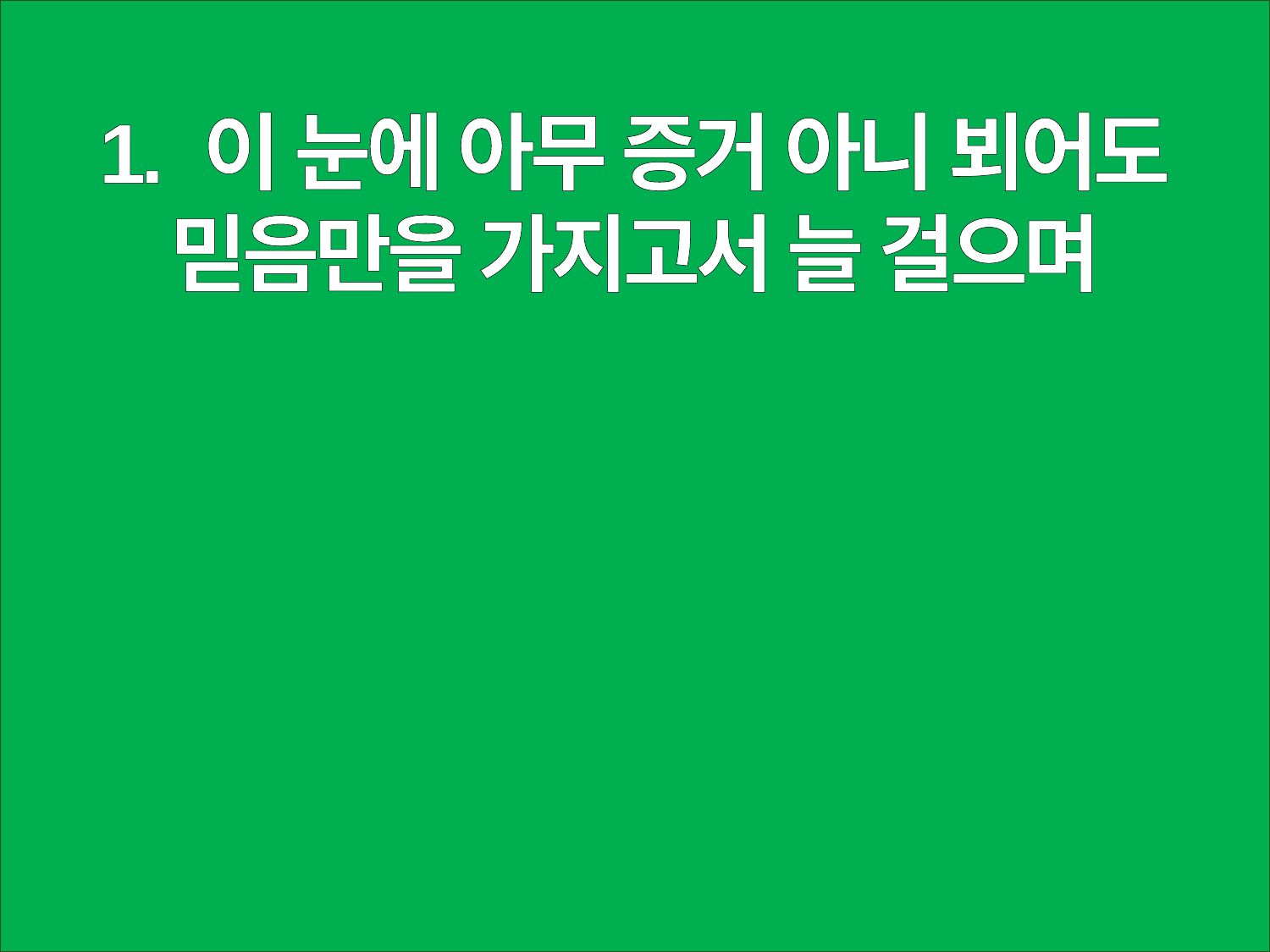

1. 이 눈에 아무 증거 아니 뵈어도
믿음만을 가지고서 늘 걸으며